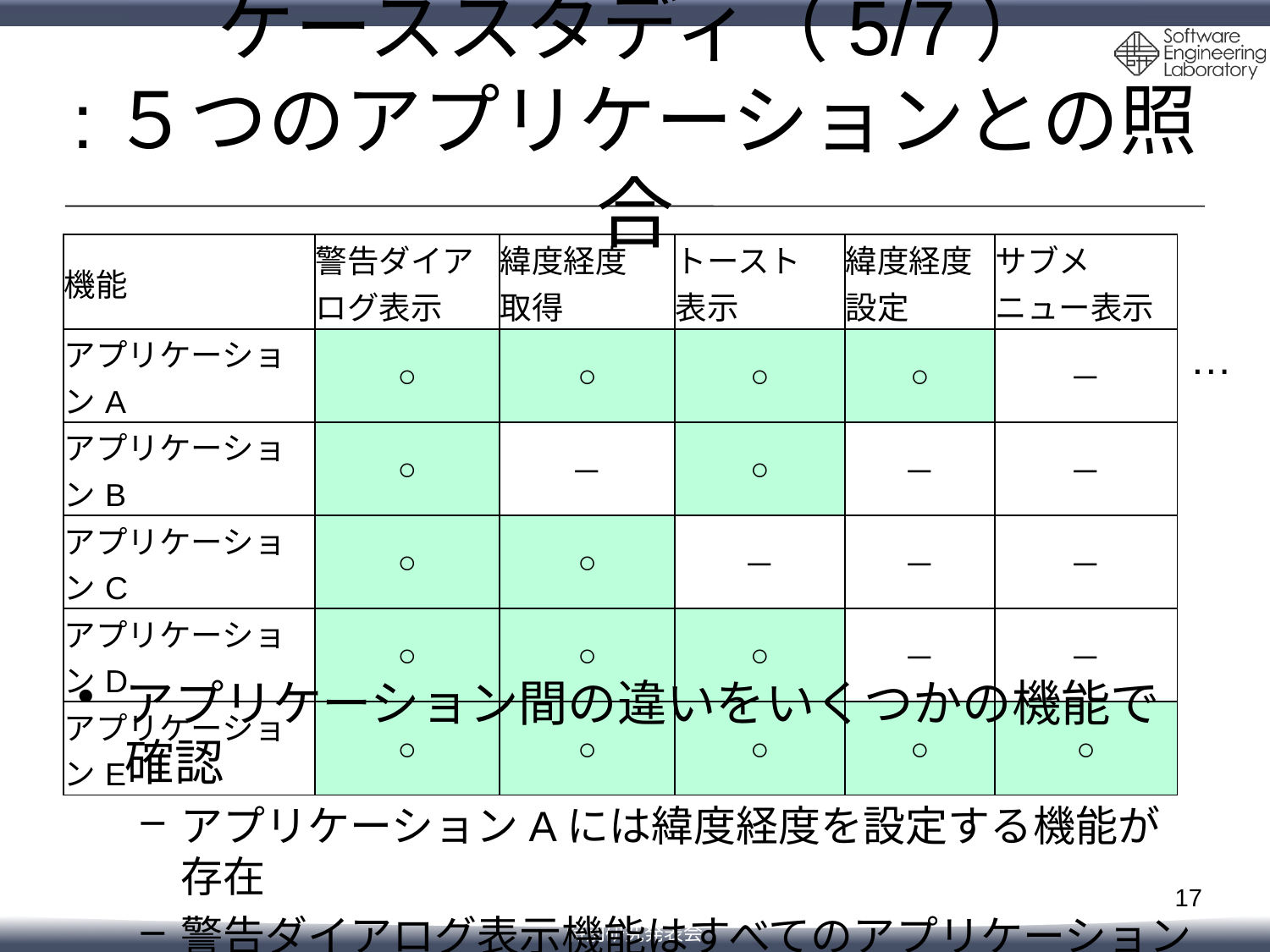

# ケーススタディ（5/7） :５つのアプリケーションとの照合
| 機能 | 警告ダイアログ表示 | 緯度経度 取得 | トースト 表示 | 緯度経度 設定 | サブメニュー表示 |
| --- | --- | --- | --- | --- | --- |
| アプリケーションA | ○ | ○ | ○ | ○ | － |
| アプリケーションB | ○ | － | ○ | － | － |
| アプリケーションC | ○ | ○ | － | － | － |
| アプリケーションD | ○ | ○ | ○ | － | － |
| アプリケーションE | ○ | ○ | ○ | ○ | ○ |
…
アプリケーション間の違いをいくつかの機能で確認
アプリケーションAには緯度経度を設定する機能が存在
警告ダイアログ表示機能はすべてのアプリケーションに存在
17
特別研究発表会